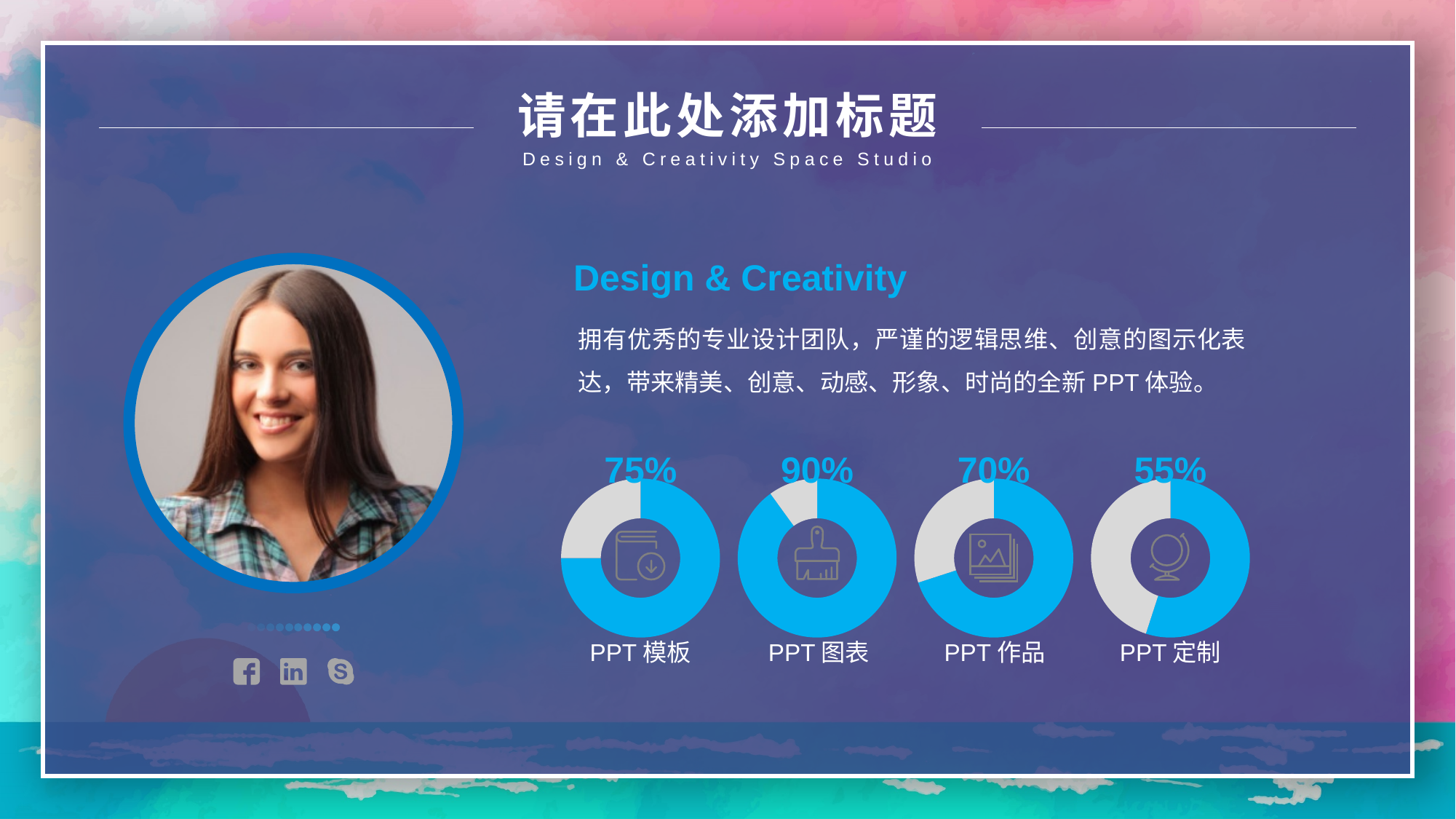

请在此处添加标题
Design & Creativity Space Studio
Design & Creativity

拥有优秀的专业设计团队，严谨的逻辑思维、创意的图示化表达，带来精美、创意、动感、形象、时尚的全新PPT体验。
75%
90%
70%
55%

### Chart

| Category | Sales |
|---|---|
| 1st Qtr | 75.0 |
| 2nd Qtr | 25.0 |

### Chart

| Category | Sales |
|---|---|
| 1st Qtr | 90.0 |
| 2nd Qtr | 10.0 |

### Chart

| Category | Sales |
|---|---|
| 1st Qtr | 70.0 |
| 2nd Qtr | 30.0 |

### Chart

| Category | Sales |
|---|---|
| 1st Qtr | 55.0 |
| 2nd Qtr | 45.0 |

PPT模板
PPT作品
PPT定制
PPT图表